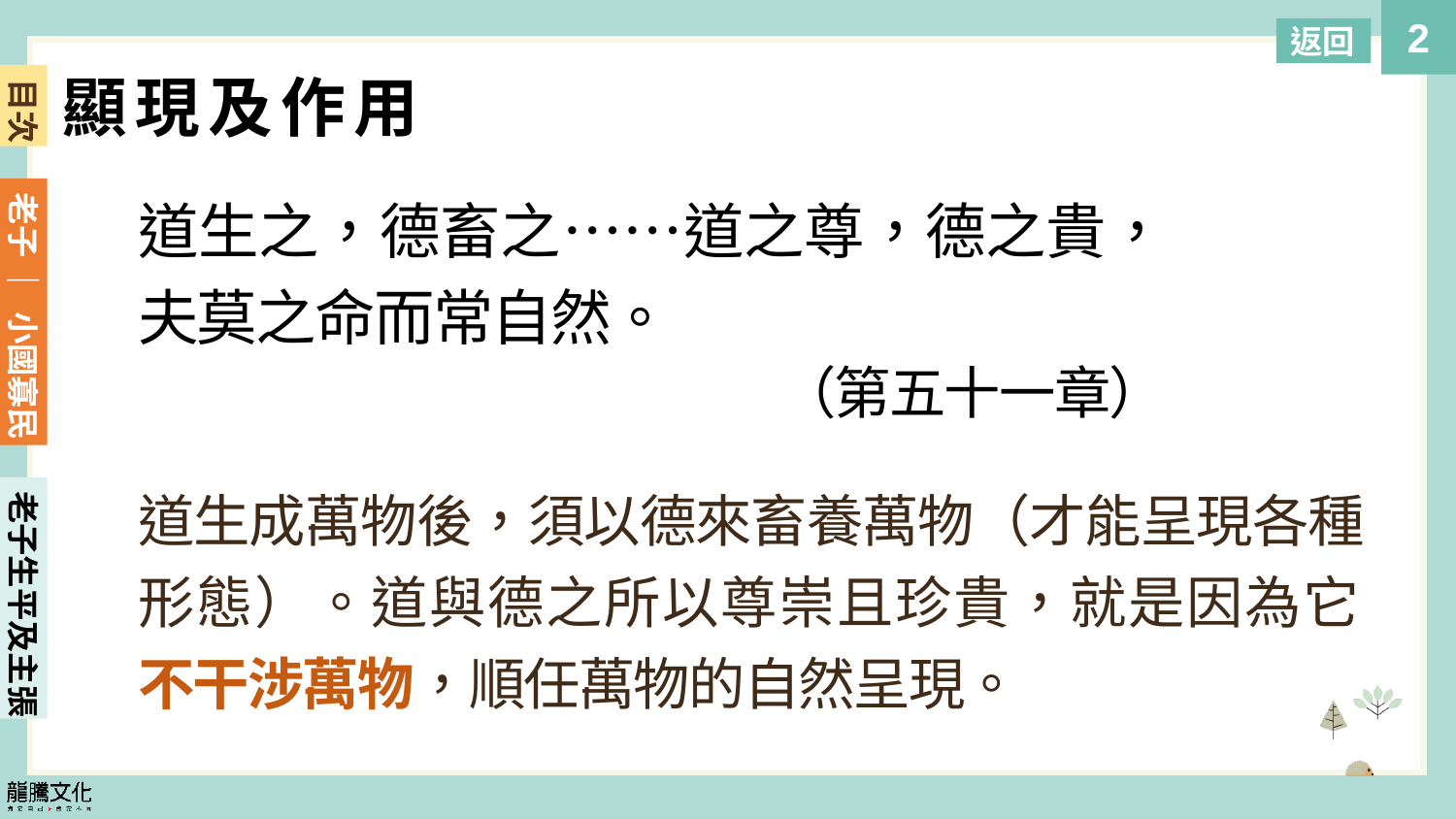

返回
顯現及作用
道生之，德畜之……道之尊，德之貴，夫莫之命而常自然。
（第五十一章）
道生成萬物後，須以德來畜養萬物（才能呈現各種形態）。道與德之所以尊崇且珍貴，就是因為它
不干涉萬物，順任萬物的自然呈現。
老子生平及主張